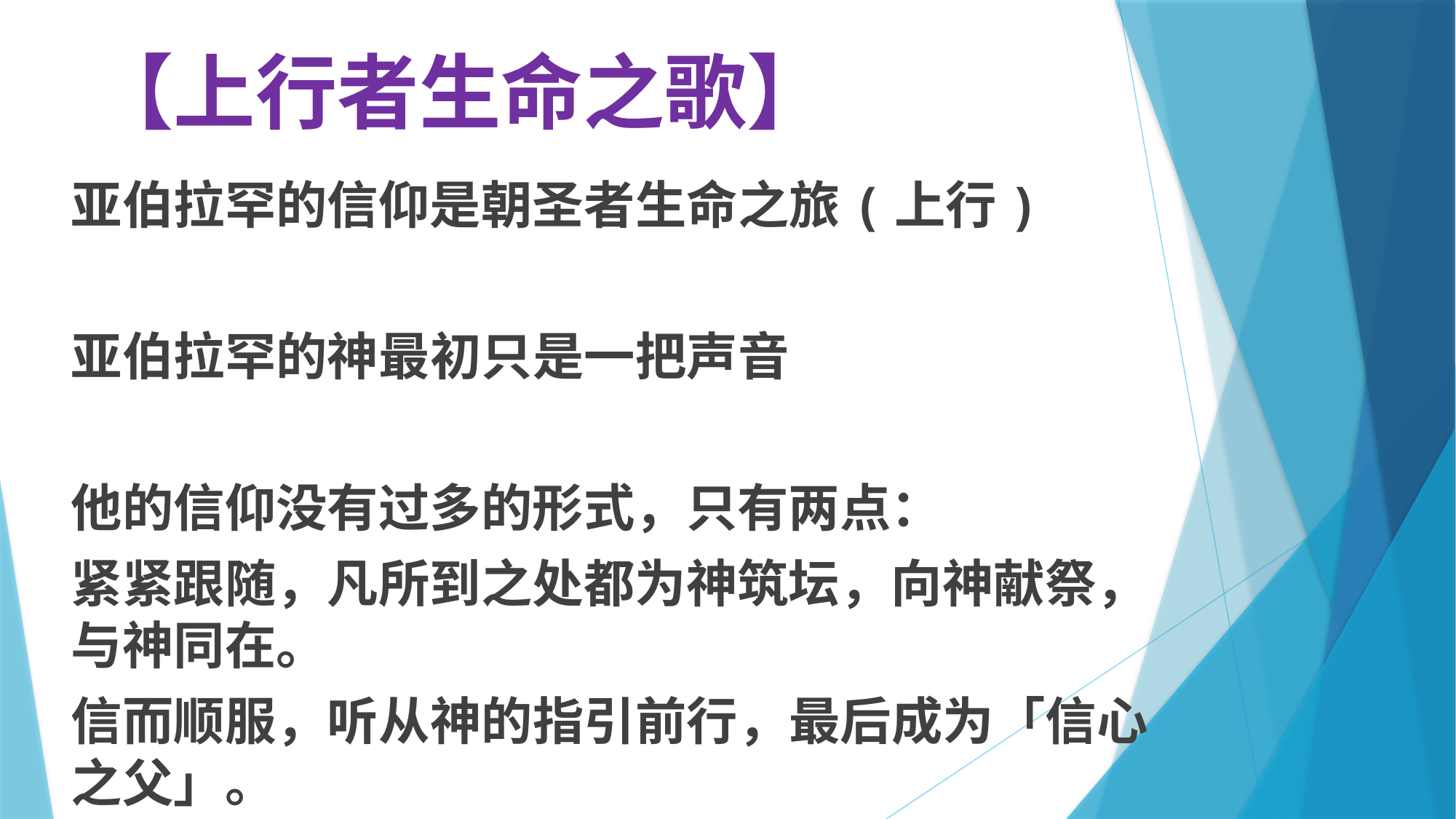

# 【上行者生命之歌】
亚伯拉罕的信仰是朝圣者生命之旅(上行)

亚伯拉罕的神最初只是一把声音

他的信仰没有过多的形式，只有两点：
紧紧跟随，凡所到之处都为神筑坛，向神献祭，与神同在。
信而顺服，听从神的指引前行，最后成为「信心之父」。